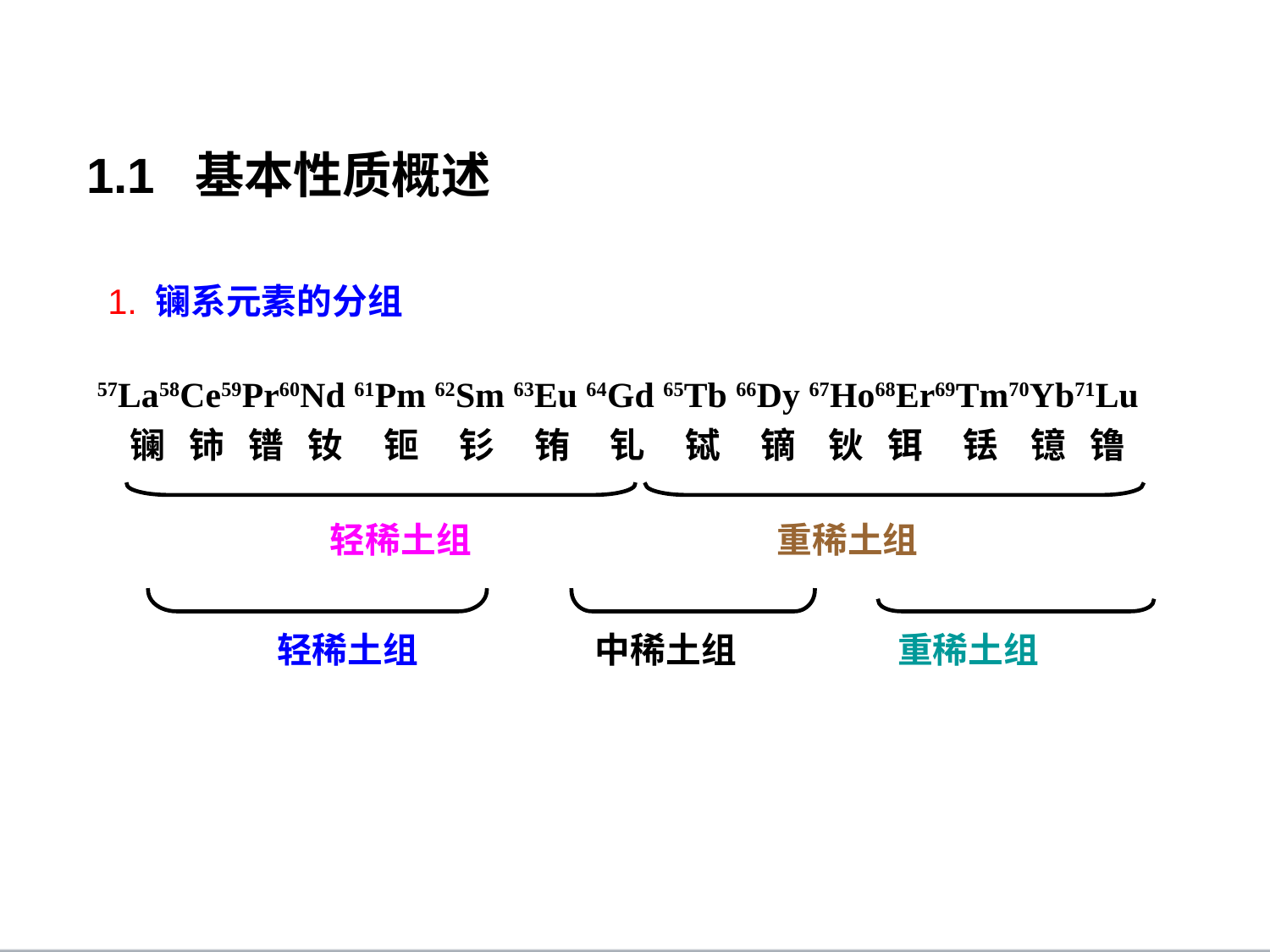

1.1  基本性质概述

1. 镧系元素的分组
57La58Ce59Pr60Nd 61Pm 62Sm 63Eu 64Gd 65Tb 66Dy 67Ho68Er69Tm70Yb71Lu
   镧   铈   镨   钕     钷     钐     铕     钆     铽     镝    钬   铒     铥    镱   镥

轻稀土组                                      重稀土组
轻稀土组                      中稀土组                    重稀土组